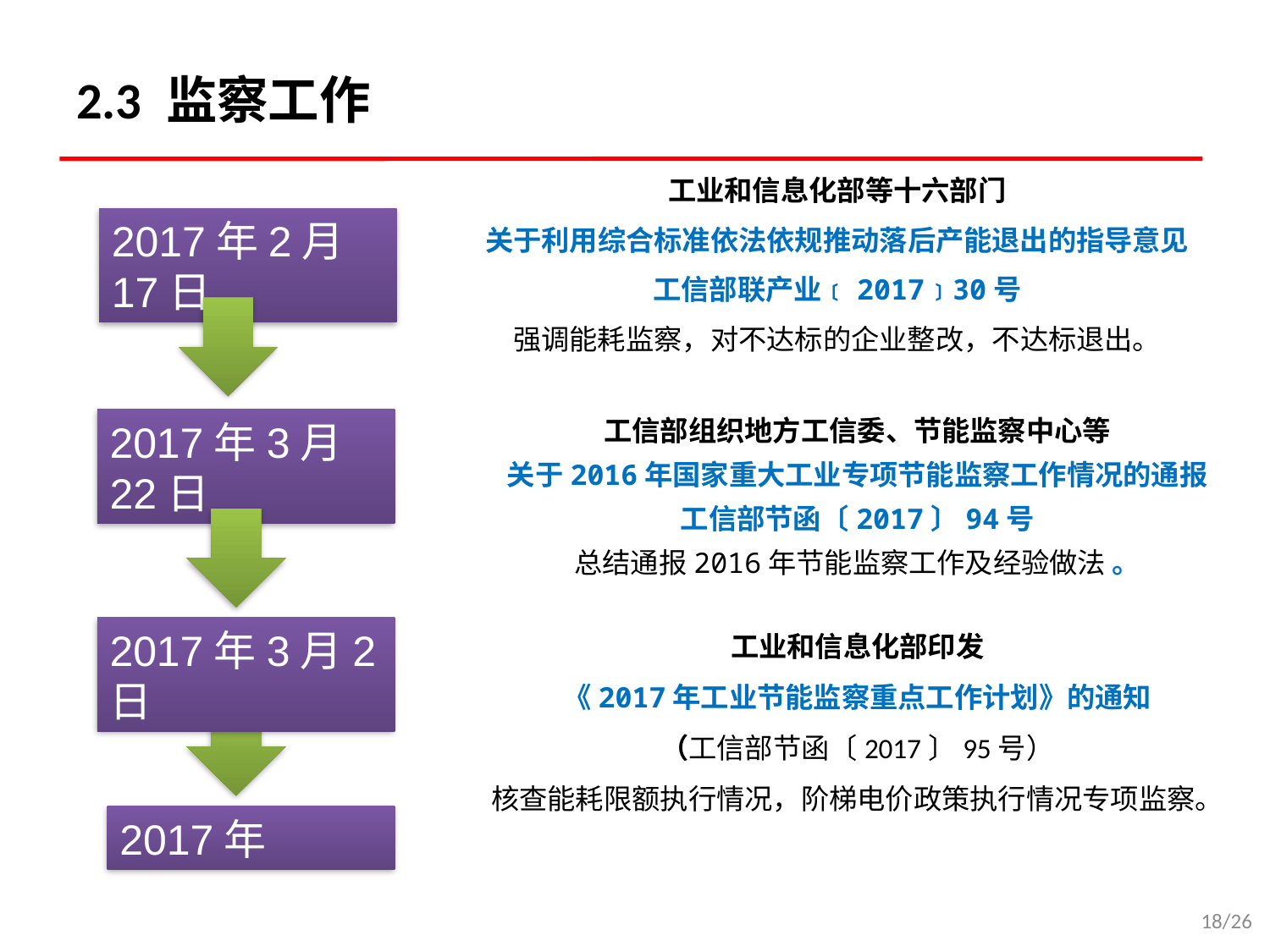

# 2.3 监察工作
工业和信息化部等十六部门
关于利用综合标准依法依规推动落后产能退出的指导意见
工信部联产业﹝2017﹞30号
强调能耗监察，对不达标的企业整改，不达标退出。

2017年2月17日

工信部组织地方工信委、节能监察中心等
关于2016年国家重大工业专项节能监察工作情况的通报
工信部节函〔2017〕94号
总结通报2016年节能监察工作及经验做法 。

2017年3月22日

工业和信息化部印发
《2017年工业节能监察重点工作计划》的通知
（工信部节函〔2017〕95号）
核查能耗限额执行情况，阶梯电价政策执行情况专项监察。
2017年3月2日

2017年
18/26